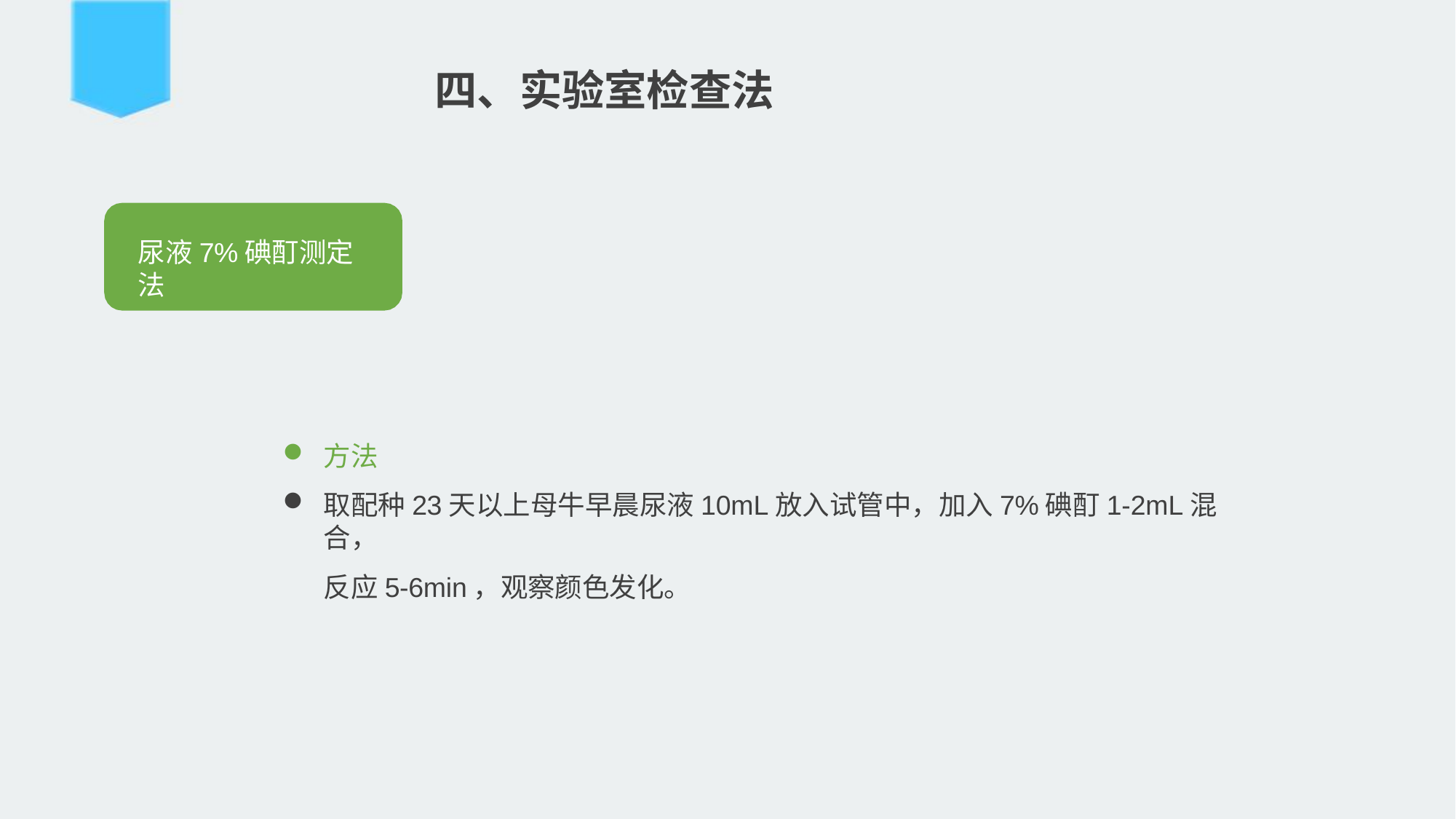

#
四、实验室检查法

尿液7%碘酊测定法
方法
取配种23天以上母牛早晨尿液10mL放入试管中，加入7%碘酊1-2mL混合，
反应5-6min，观察颜色发化。